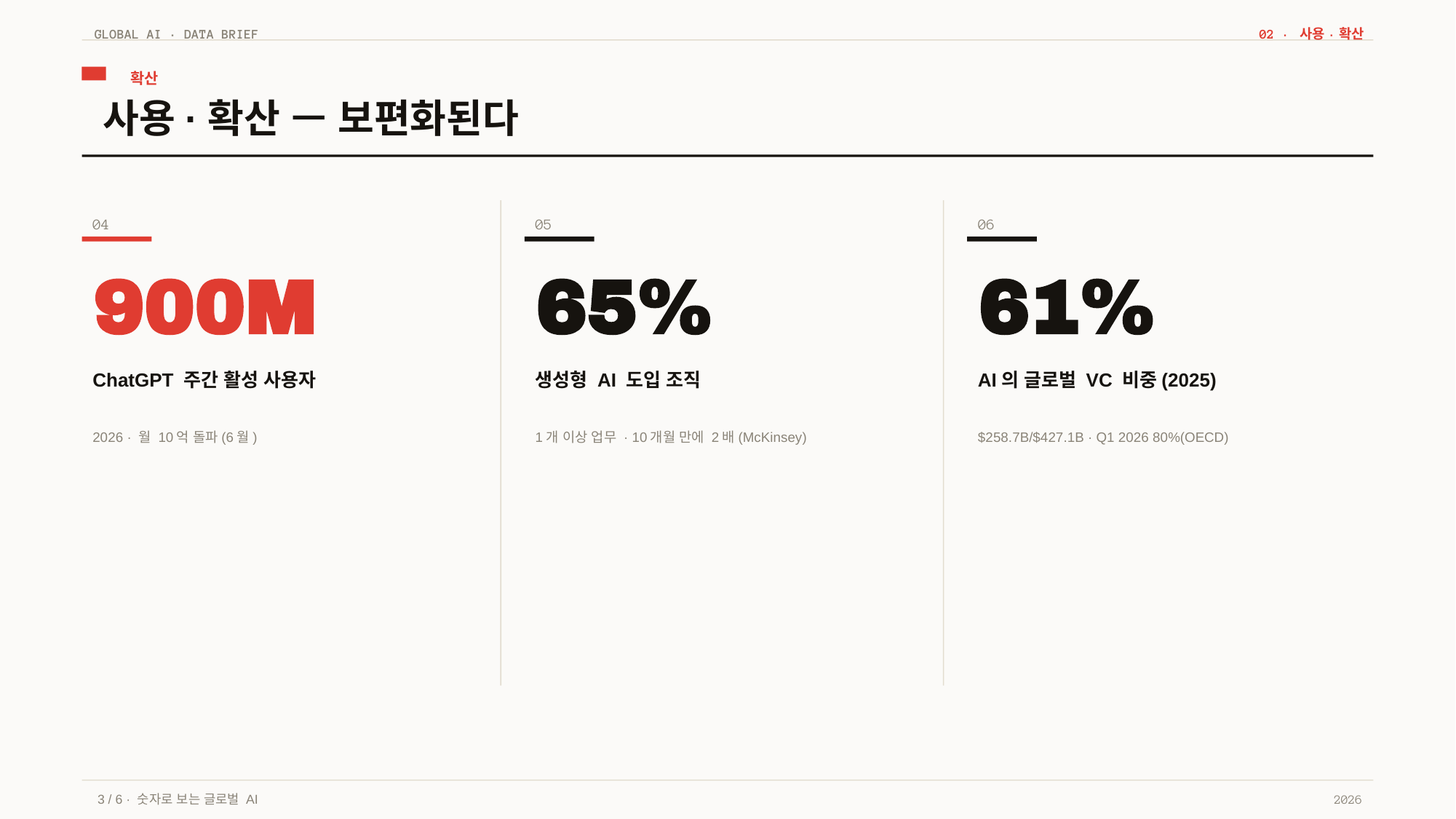

GLOBAL AI · DATA BRIEF
02 · 사용·확산

확산

사용·확산 — 보편화된다

04
05
06

900M
65%
61%
ChatGPT 주간 활성 사용자
생성형 AI 도입 조직
AI의 글로벌 VC 비중(2025)
2026 · 월 10억 돌파(6월)
1개 이상 업무 · 10개월 만에 2배(McKinsey)
$258.7B/$427.1B · Q1 2026 80%(OECD)

3 / 6 · 숫자로 보는 글로벌 AI
2026